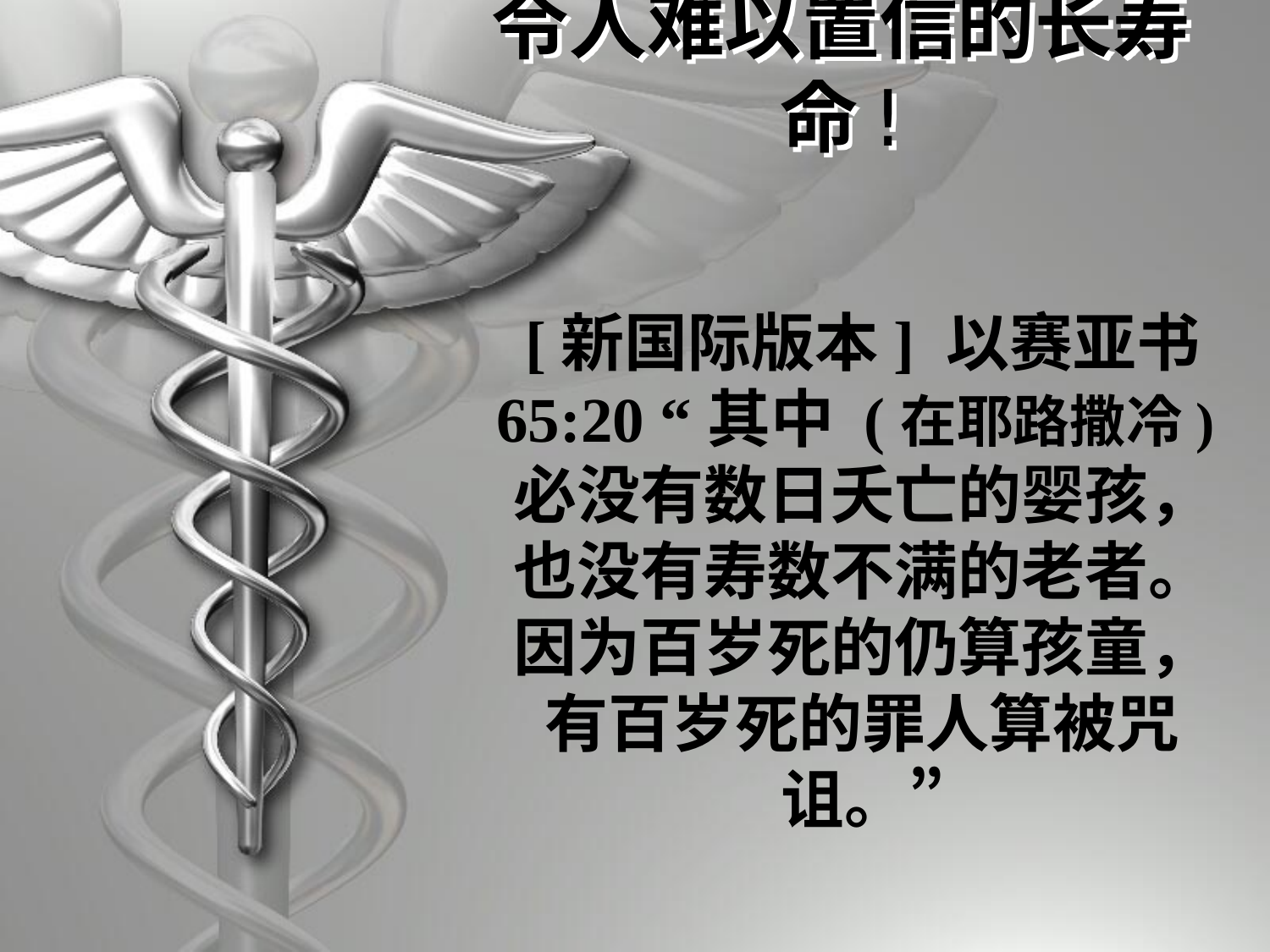

# 令人难以置信的长寿命!
[新国际版本] 以赛亚书 65:20 “其中 (在耶路撒冷)必没有数日夭亡的婴孩，也没有寿数不满的老者。因为百岁死的仍算孩童，有百岁死的罪人算被咒诅。”